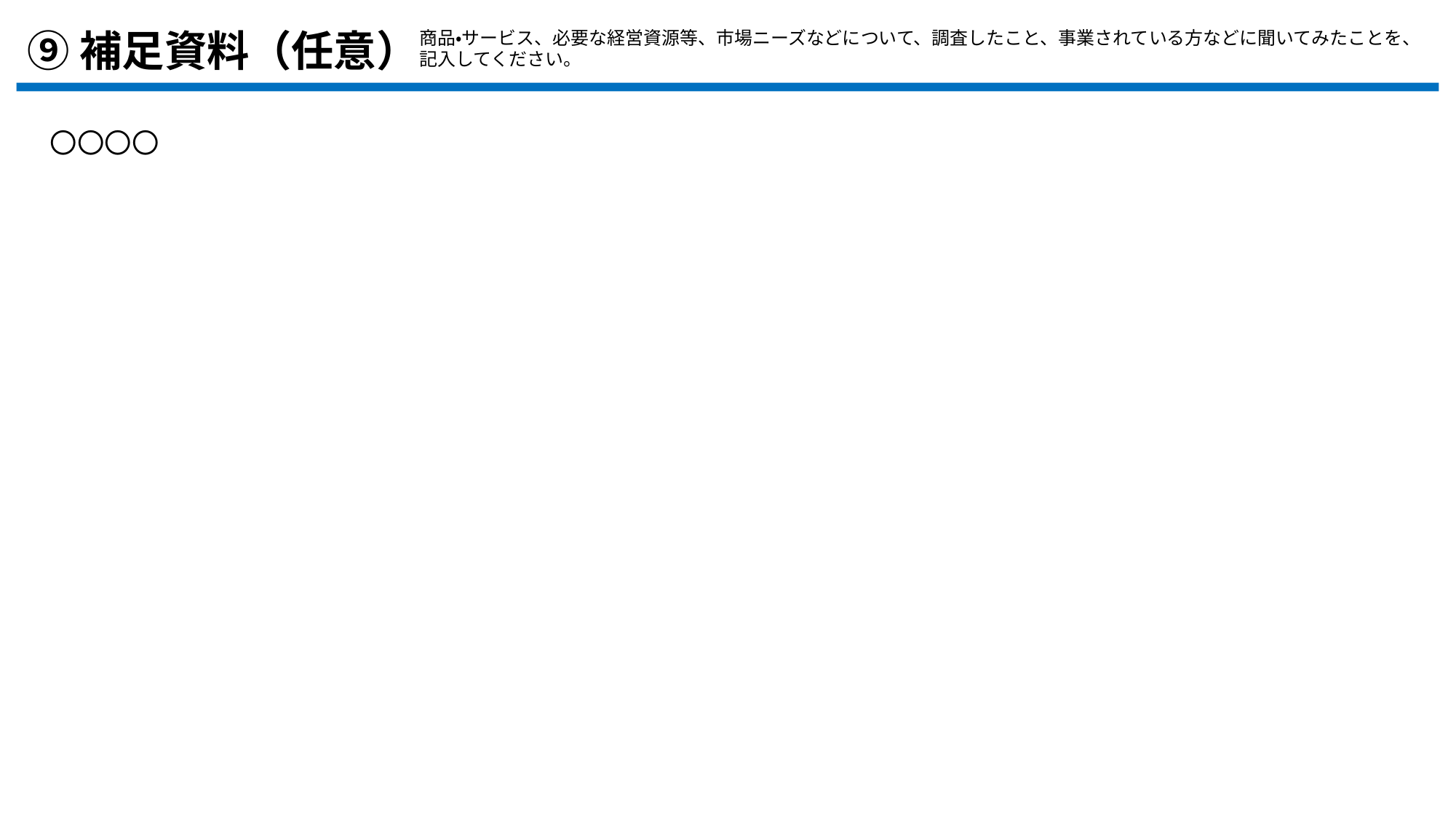

商品・サービス、必要な経営資源等、市場ニーズなどについて、調査したこと、事業されている方などに聞いてみたことを、記入してください。
〇〇〇〇